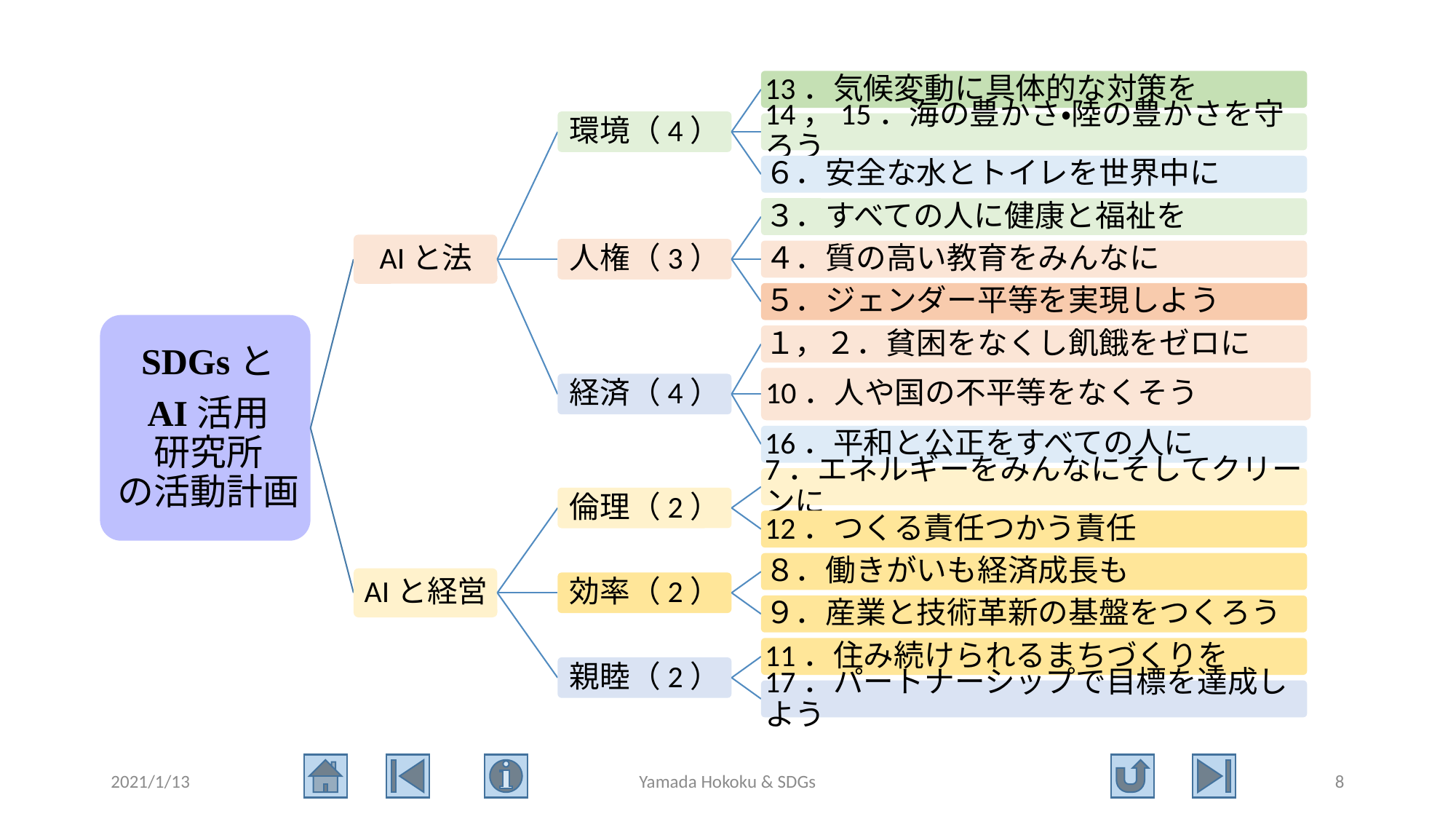

SDGsと
AI活用
研究所
の活動計画

AIと法

環境（4）

13．気候変動に具体的な対策を

14，15．海の豊かさ・陸の豊かさを守ろう

６．安全な水とトイレを世界中に

人権（3）

３．すべての人に健康と福祉を

４．質の高い教育をみんなに

５．ジェンダー平等を実現しよう

経済（4）

１，２．貧困をなくし飢餓をゼロに

10．人や国の不平等をなくそう

16．平和と公正をすべての人に

AIと経営

倫理（2）

7．エネルギーをみんなにそしてクリーンに

12．つくる責任つかう責任

効率（2）

８．働きがいも経済成長も

９．産業と技術革新の基盤をつくろう

親睦（2）

11．住み続けられるまちづくりを

17．パートナーシップで目標を達成しよう
2021/1/13
Yamada Hokoku & SDGs
8